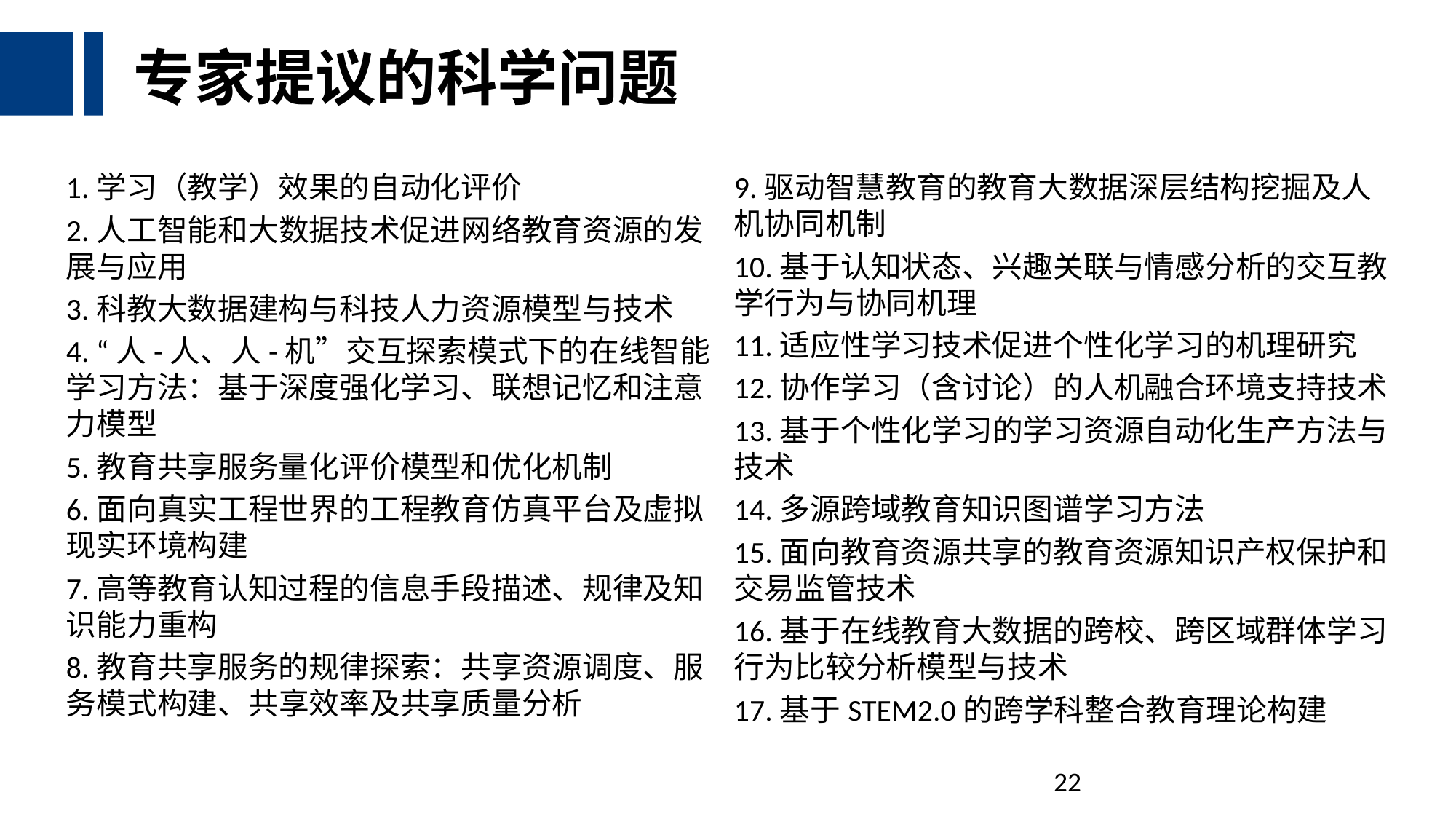

# 专家提议的科学问题
1.学习（教学）效果的自动化评价
2.人工智能和大数据技术促进网络教育资源的发展与应用
3.科教大数据建构与科技人力资源模型与技术
4. “人-人、人-机”交互探索模式下的在线智能学习方法：基于深度强化学习、联想记忆和注意力模型
5.教育共享服务量化评价模型和优化机制
6.面向真实工程世界的工程教育仿真平台及虚拟现实环境构建
7.高等教育认知过程的信息手段描述、规律及知识能力重构
8.教育共享服务的规律探索：共享资源调度、服务模式构建、共享效率及共享质量分析

9.驱动智慧教育的教育大数据深层结构挖掘及人机协同机制
10.基于认知状态、兴趣关联与情感分析的交互教学行为与协同机理
11.适应性学习技术促进个性化学习的机理研究
12.协作学习（含讨论）的人机融合环境支持技术
13.基于个性化学习的学习资源自动化生产方法与技术
14.多源跨域教育知识图谱学习方法
15.面向教育资源共享的教育资源知识产权保护和交易监管技术
16.基于在线教育大数据的跨校、跨区域群体学习行为比较分析模型与技术
17.基于STEM2.0的跨学科整合教育理论构建

22